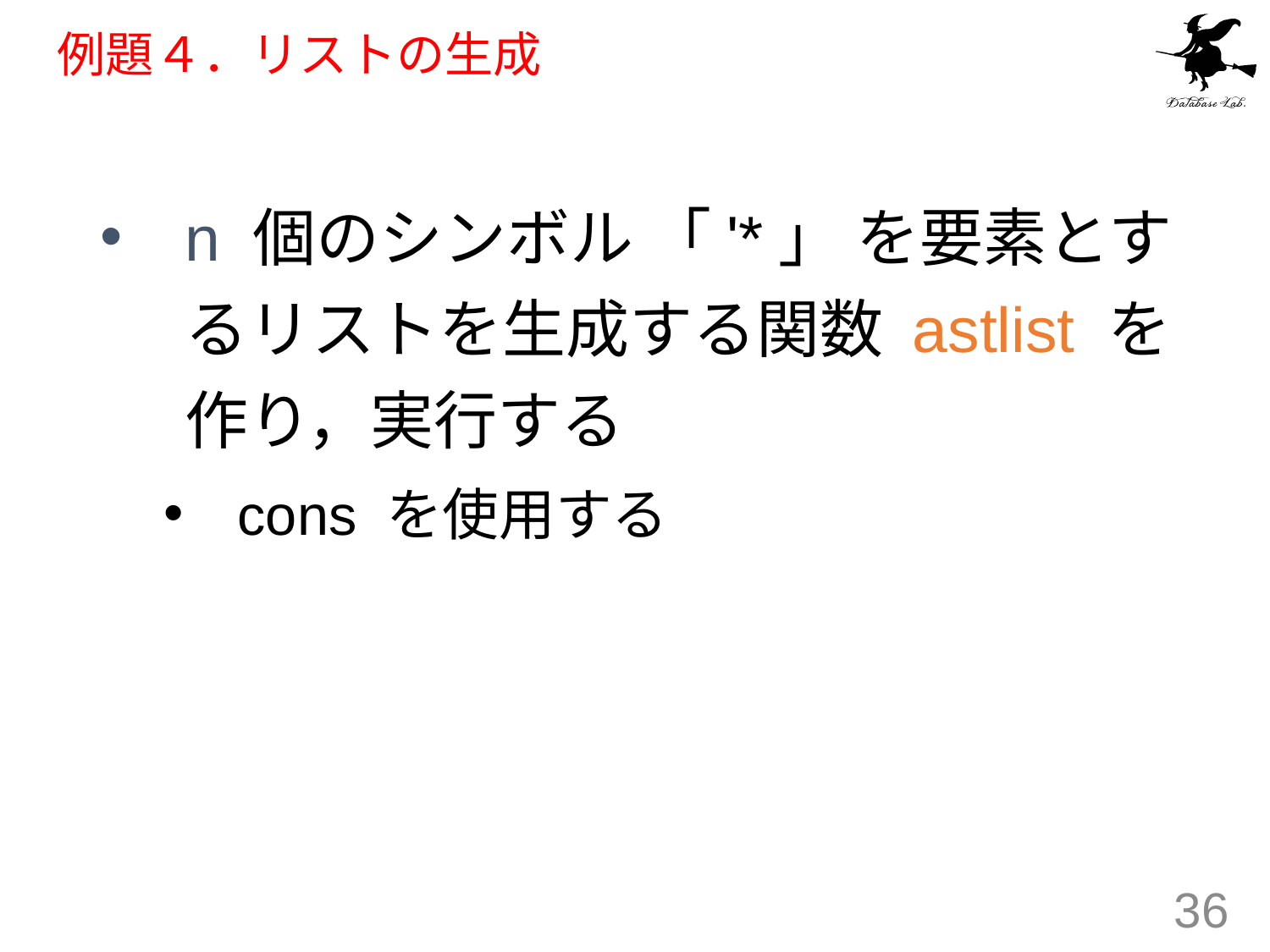

# 例題４．リストの生成
n 個のシンボル 「'*」 を要素とするリストを生成する関数 astlist を作り，実行する
cons を使用する

36